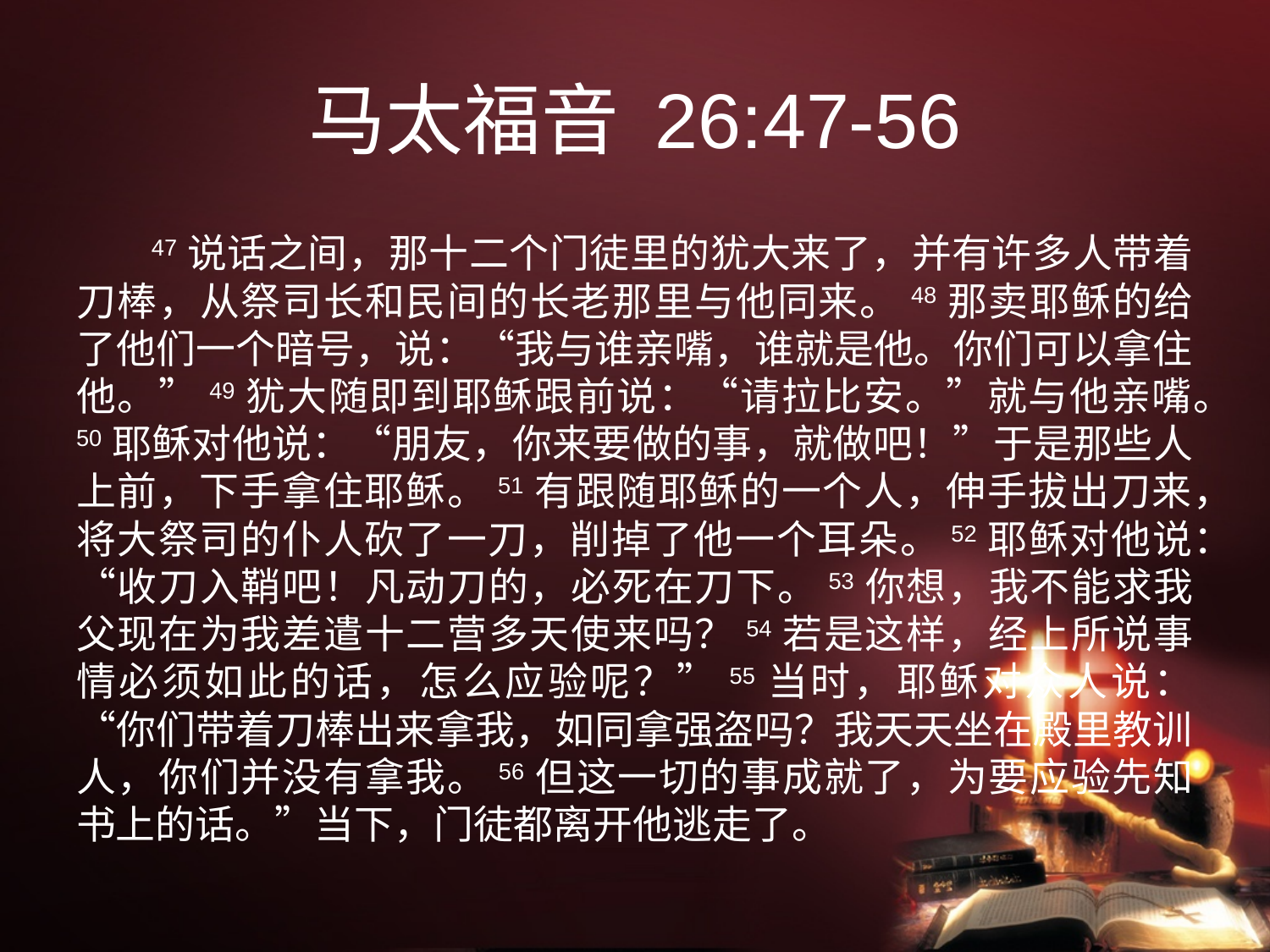

# 马太福音 26:47-56
           47说话之间，那十二个门徒里的犹大来了，并有许多人带着刀棒，从祭司长和民间的长老那里与他同来。48那卖耶稣的给了他们一个暗号，说：“我与谁亲嘴，谁就是他。你们可以拿住他。”49犹大随即到耶稣跟前说：“请拉比安。”就与他亲嘴。50耶稣对他说：“朋友，你来要做的事，就做吧！”于是那些人上前，下手拿住耶稣。51有跟随耶稣的一个人，伸手拔出刀来，将大祭司的仆人砍了一刀，削掉了他一个耳朵。52耶稣对他说：“收刀入鞘吧！凡动刀的，必死在刀下。53你想，我不能求我父现在为我差遣十二营多天使来吗？54若是这样，经上所说事情必须如此的话，怎么应验呢？”55当时，耶稣对众人说：“你们带着刀棒出来拿我，如同拿强盗吗？我天天坐在殿里教训人，你们并没有拿我。56但这一切的事成就了，为要应验先知书上的话。”当下，门徒都离开他逃走了。